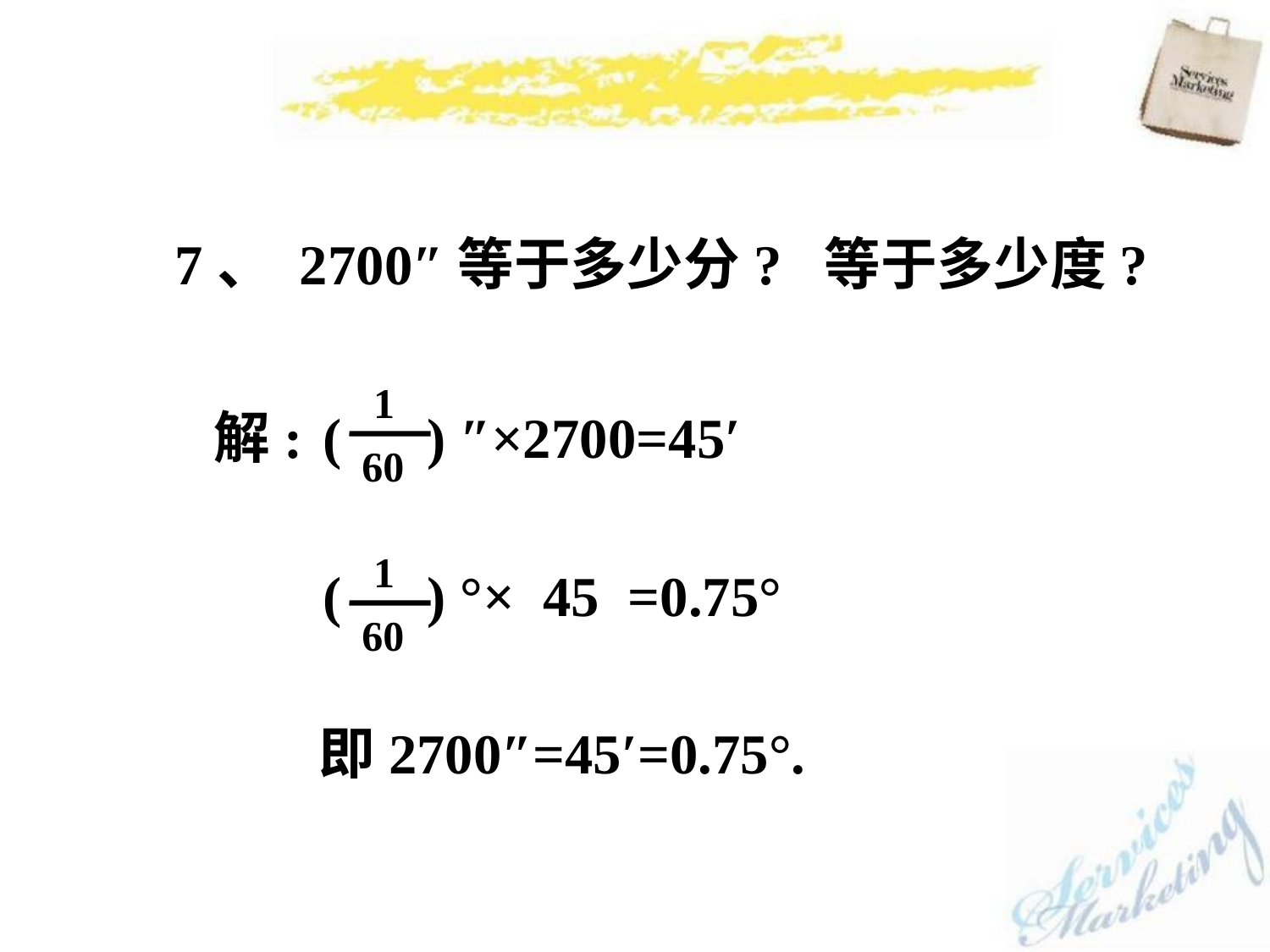

7、 2700″等于多少分?  等于多少度?
1

60
    (      ) ″×2700=45′

    (      ) °×  45  =0.75°

   即2700″=45′=0.75°.
1

60
解: